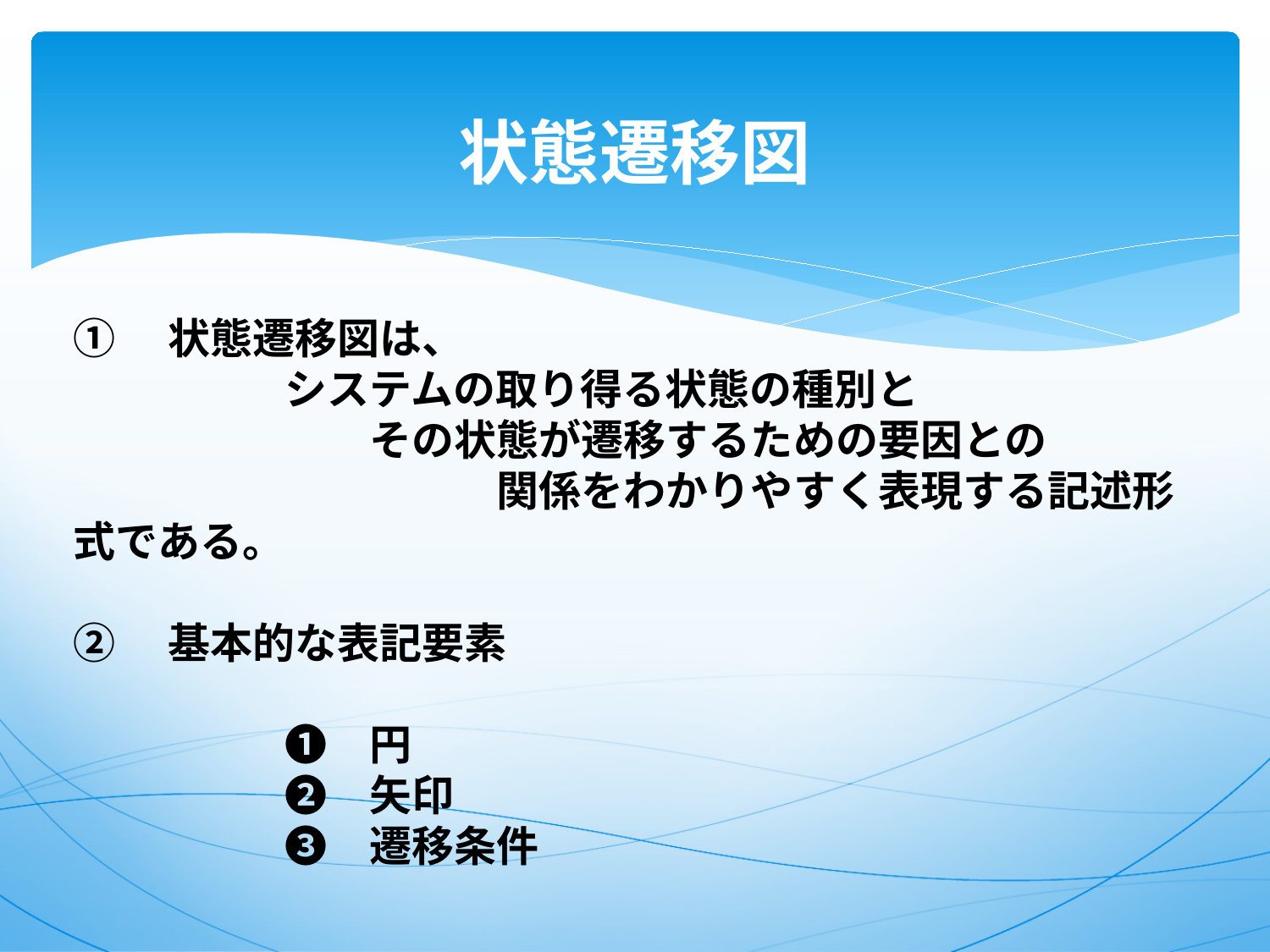

# 状態遷移図
①　状態遷移図は、
　　　　　システムの取り得る状態の種別と
　　　　　　　その状態が遷移するための要因との
　　　　　　　　　　関係をわかりやすく表現する記述形式である。

②　基本的な表記要素

　　　　　❶　円
　　　　　❷　矢印
　　　　　❸　遷移条件